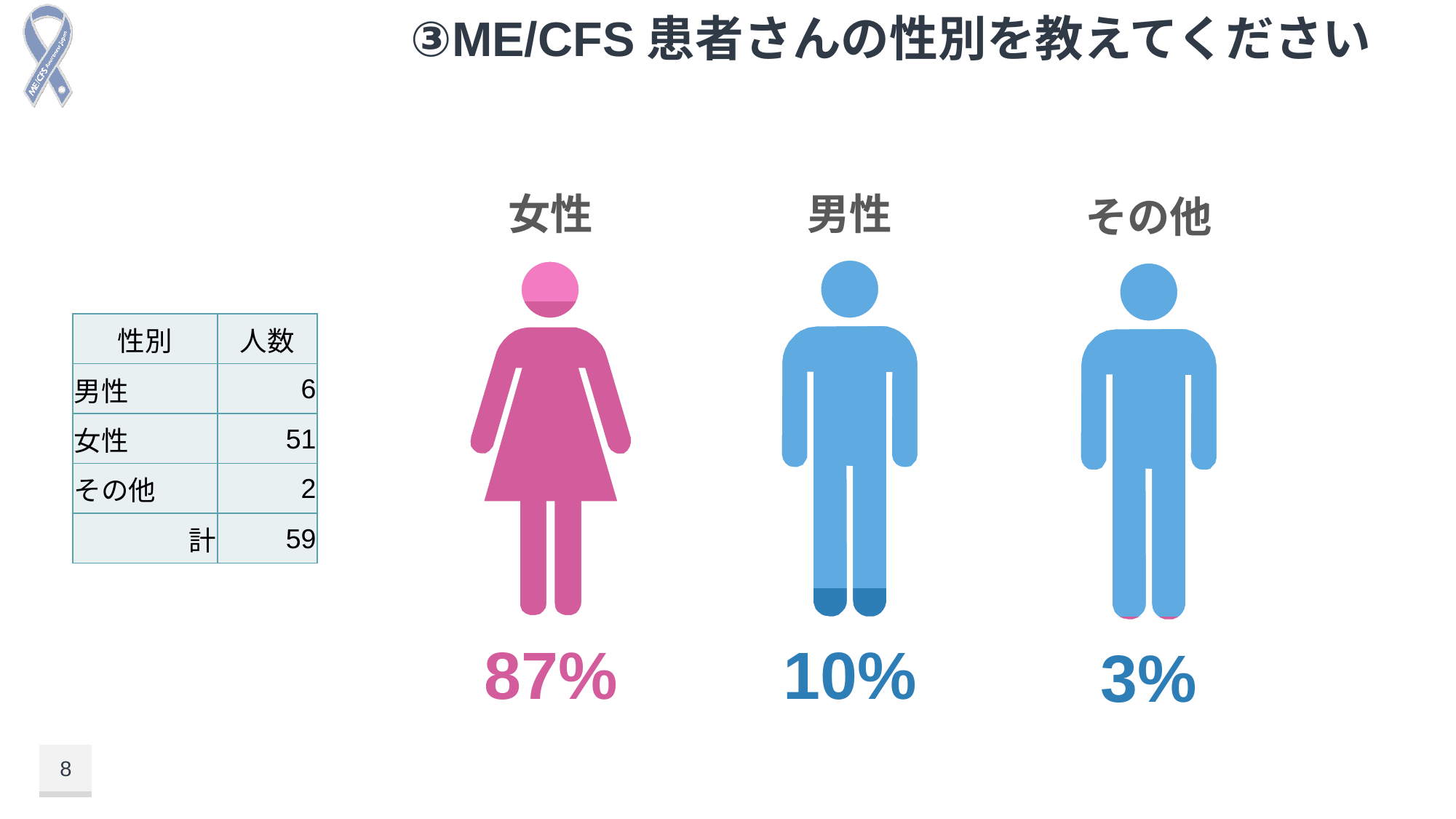

# ③ME/CFS患者さんの性別を教えてください

女性
男性
その他

### Chart

| Category | Series 1 | Series 2 |
|---|---|---|
| Category 1 | 0.864406779661017 | 0.13559322033898302 |

### Chart

| Category | Series 1 | Series 2 |
|---|---|---|
| Category 1 | 0.1016949152542373 | 0.8983050847457628 |

### Chart

| Category | Series 1 | Series 2 |
|---|---|---|
| Category 1 | 0.03389830508474576 | 0.9661016949152542 |
| 性別 | 人数 |
| --- | --- |
| 男性 | 6 |
| 女性 | 51 |
| その他 | 2 |
| 計 | 59 |
87%
10%
3%
8